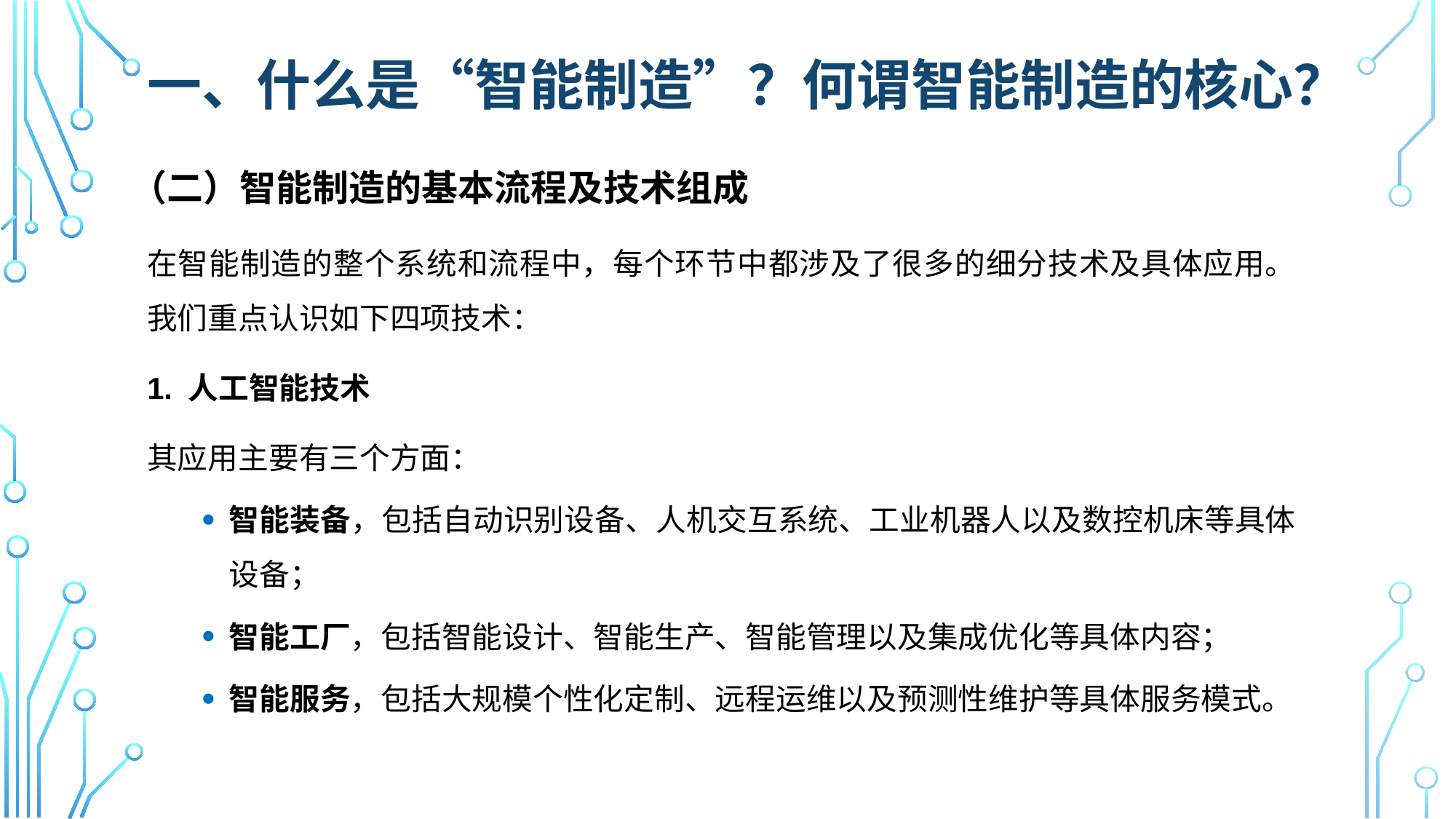

# 一、什么是“智能制造”？何谓智能制造的核心？
（二）智能制造的基本流程及技术组成
在智能制造的整个系统和流程中，每个环节中都涉及了很多的细分技术及具体应用。我们重点认识如下四项技术：
1. 人工智能技术
其应用主要有三个方面：
智能装备，包括自动识别设备、人机交互系统、工业机器人以及数控机床等具体设备；
智能工厂，包括智能设计、智能生产、智能管理以及集成优化等具体内容；
智能服务，包括大规模个性化定制、远程运维以及预测性维护等具体服务模式。